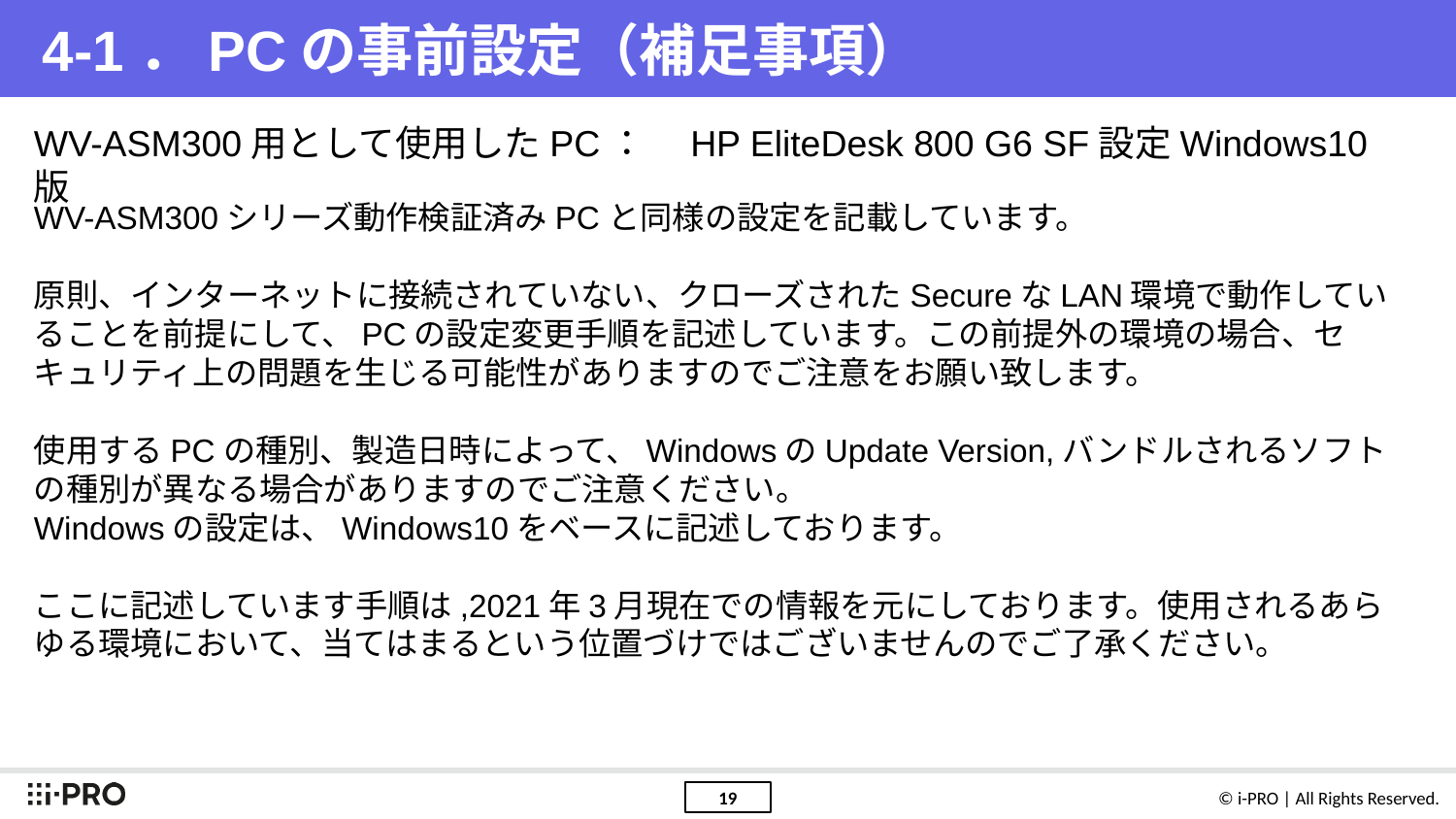

# 4-1．PCの事前設定（補足事項）
WV-ASM300用として使用したPC：　HP EliteDesk 800 G6 SF設定Windows10版
WV-ASM300シリーズ動作検証済みPCと同様の設定を記載しています。

原則、インターネットに接続されていない、クローズされたSecureなLAN環境で動作していることを前提にして、PCの設定変更手順を記述しています。この前提外の環境の場合、セキュリティ上の問題を生じる可能性がありますのでご注意をお願い致します。

使用するPCの種別、製造日時によって、WindowsのUpdate Version,バンドルされるソフトの種別が異なる場合がありますのでご注意ください。
Windowsの設定は、Windows10をベースに記述しております。

ここに記述しています手順は,2021年3月現在での情報を元にしております。使用されるあらゆる環境において、当てはまるという位置づけではございませんのでご了承ください。